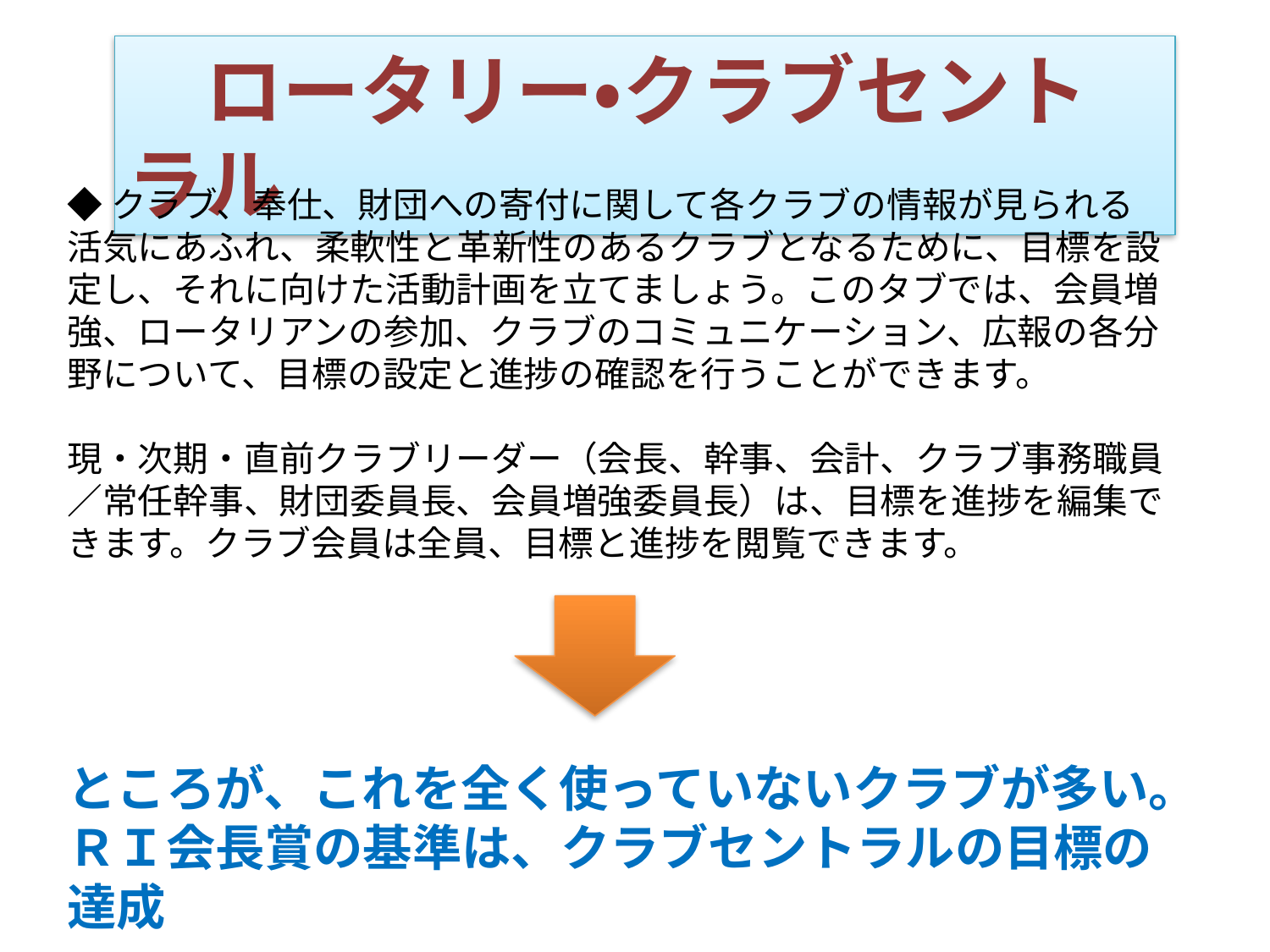

ロータリー・クラブセントラル
◆クラブ、奉仕、財団への寄付に関して各クラブの情報が見られる
活気にあふれ、柔軟性と革新性のあるクラブとなるために、目標を設定し、それに向けた活動計画を立てましょう。このタブでは、会員増強、ロータリアンの参加、クラブのコミュニケーション、広報の各分野について、目標の設定と進捗の確認を行うことができます。
現・次期・直前クラブリーダー（会長、幹事、会計、クラブ事務職員／常任幹事、財団委員長、会員増強委員長）は、目標を進捗を編集できます。クラブ会員は全員、目標と進捗を閲覧できます。

ところが、これを全く使っていないクラブが多い。
ＲＩ会長賞の基準は、クラブセントラルの目標の達成